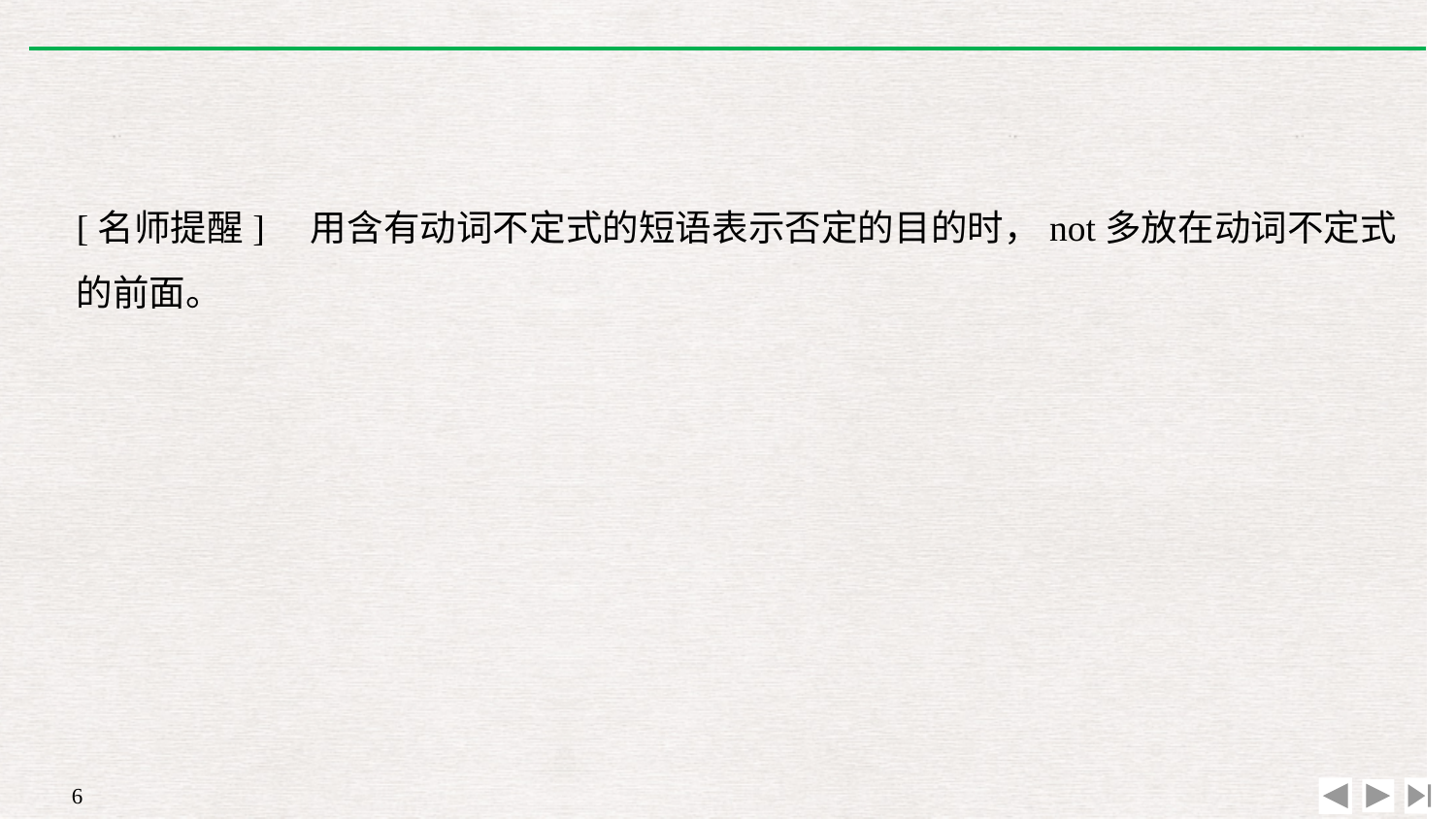

[名师提醒]　用含有动词不定式的短语表示否定的目的时，not多放在动词不定式的前面。